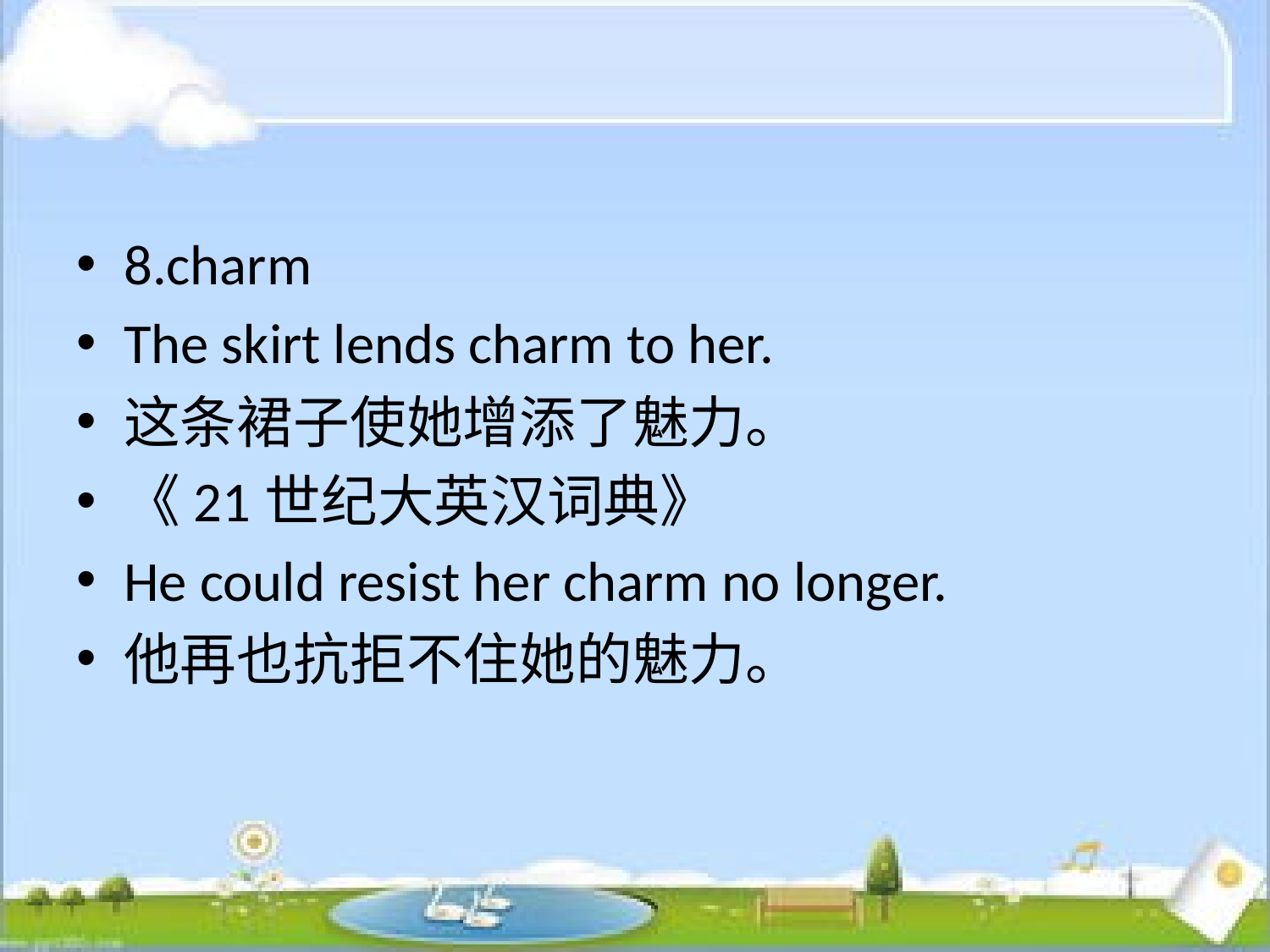

#
8.charm
The skirt lends charm to her.
这条裙子使她增添了魅力。
《21世纪大英汉词典》
He could resist her charm no longer.
他再也抗拒不住她的魅力。